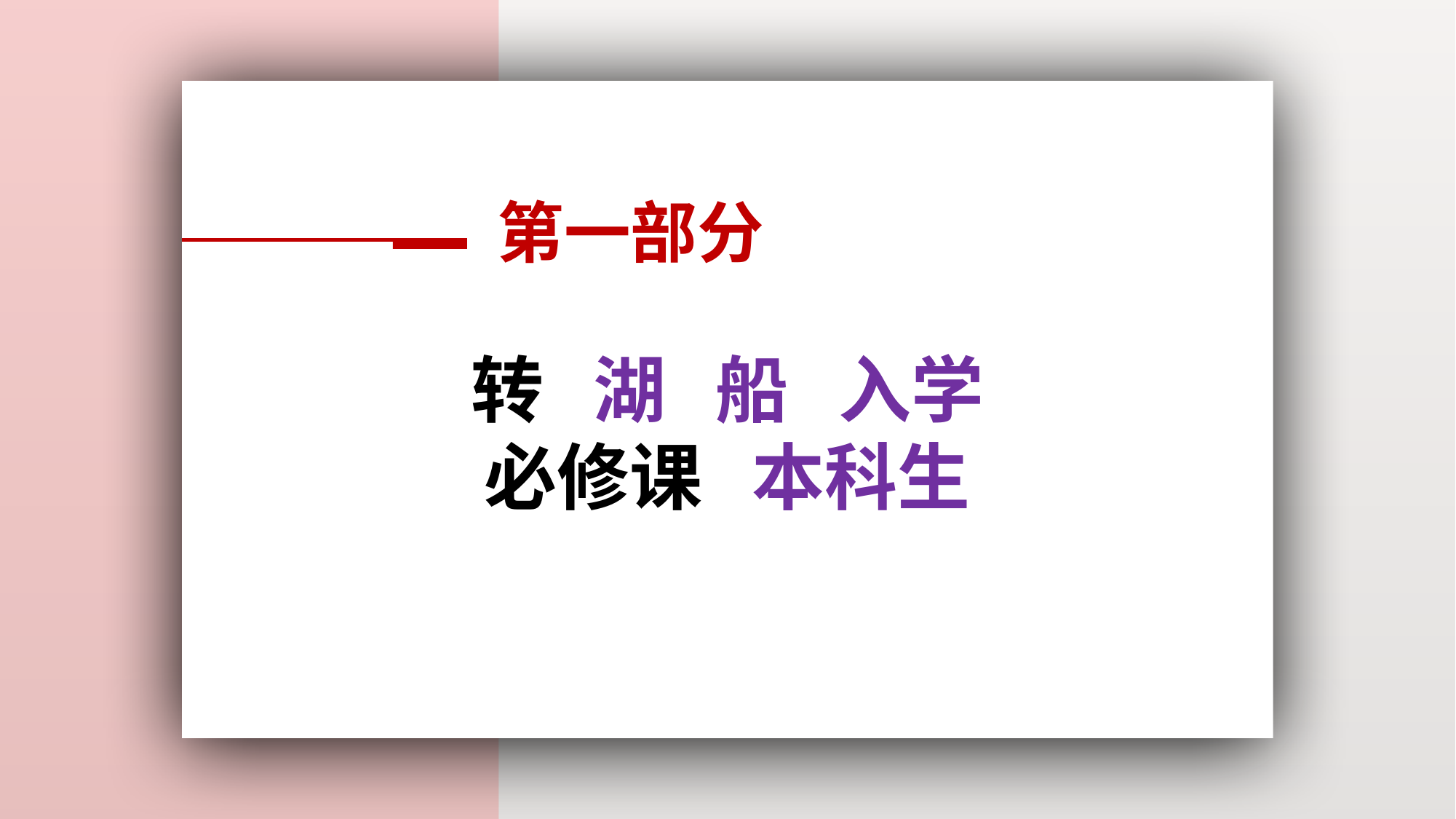

第一部分

转   湖   船   入学
必修课   本科生